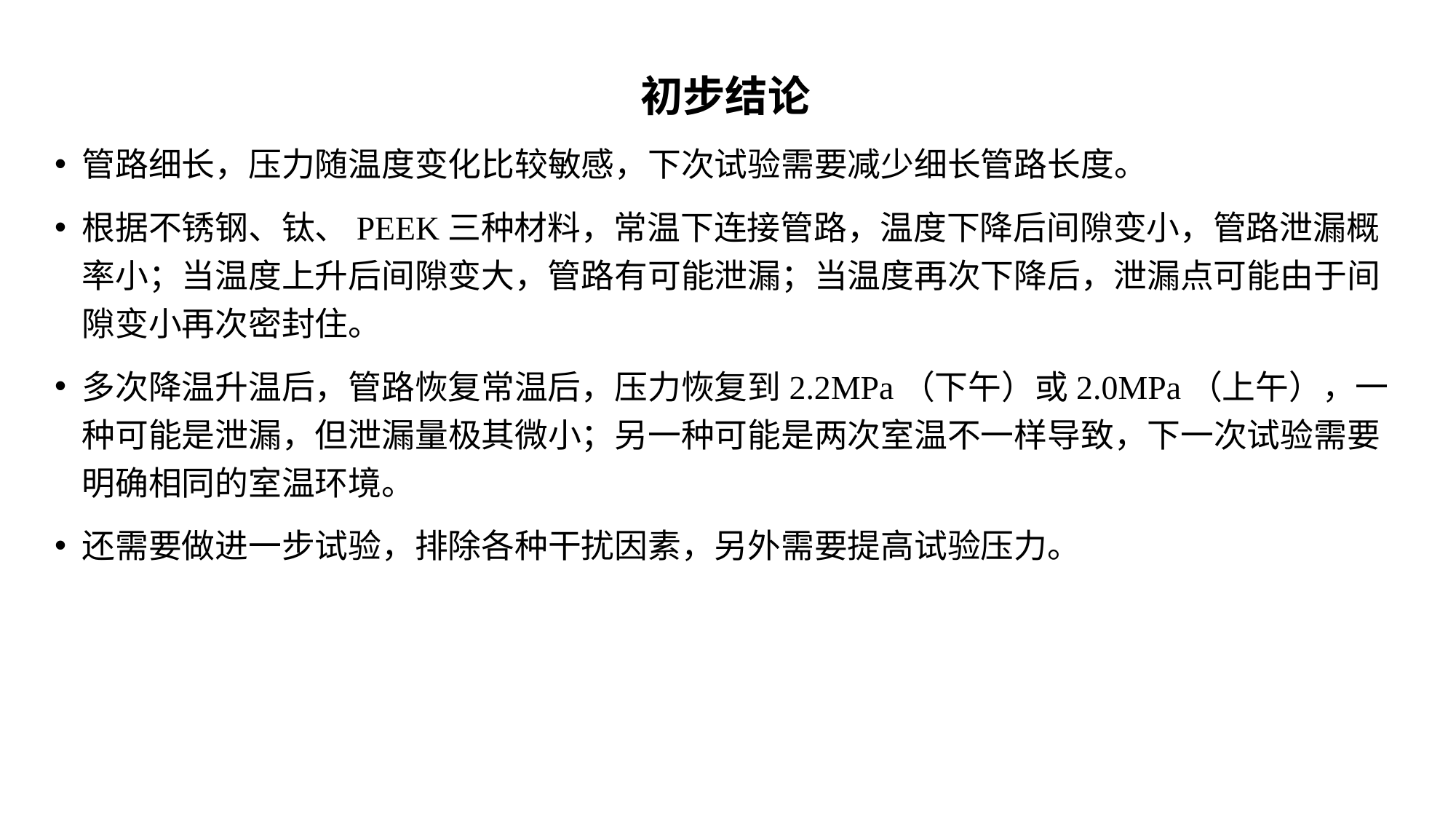

初步结论
管路细长，压力随温度变化比较敏感，下次试验需要减少细长管路长度。
根据不锈钢、钛、PEEK三种材料，常温下连接管路，温度下降后间隙变小，管路泄漏概率小；当温度上升后间隙变大，管路有可能泄漏；当温度再次下降后，泄漏点可能由于间隙变小再次密封住。
多次降温升温后，管路恢复常温后，压力恢复到2.2MPa（下午）或2.0MPa（上午），一种可能是泄漏，但泄漏量极其微小；另一种可能是两次室温不一样导致，下一次试验需要明确相同的室温环境。
还需要做进一步试验，排除各种干扰因素，另外需要提高试验压力。